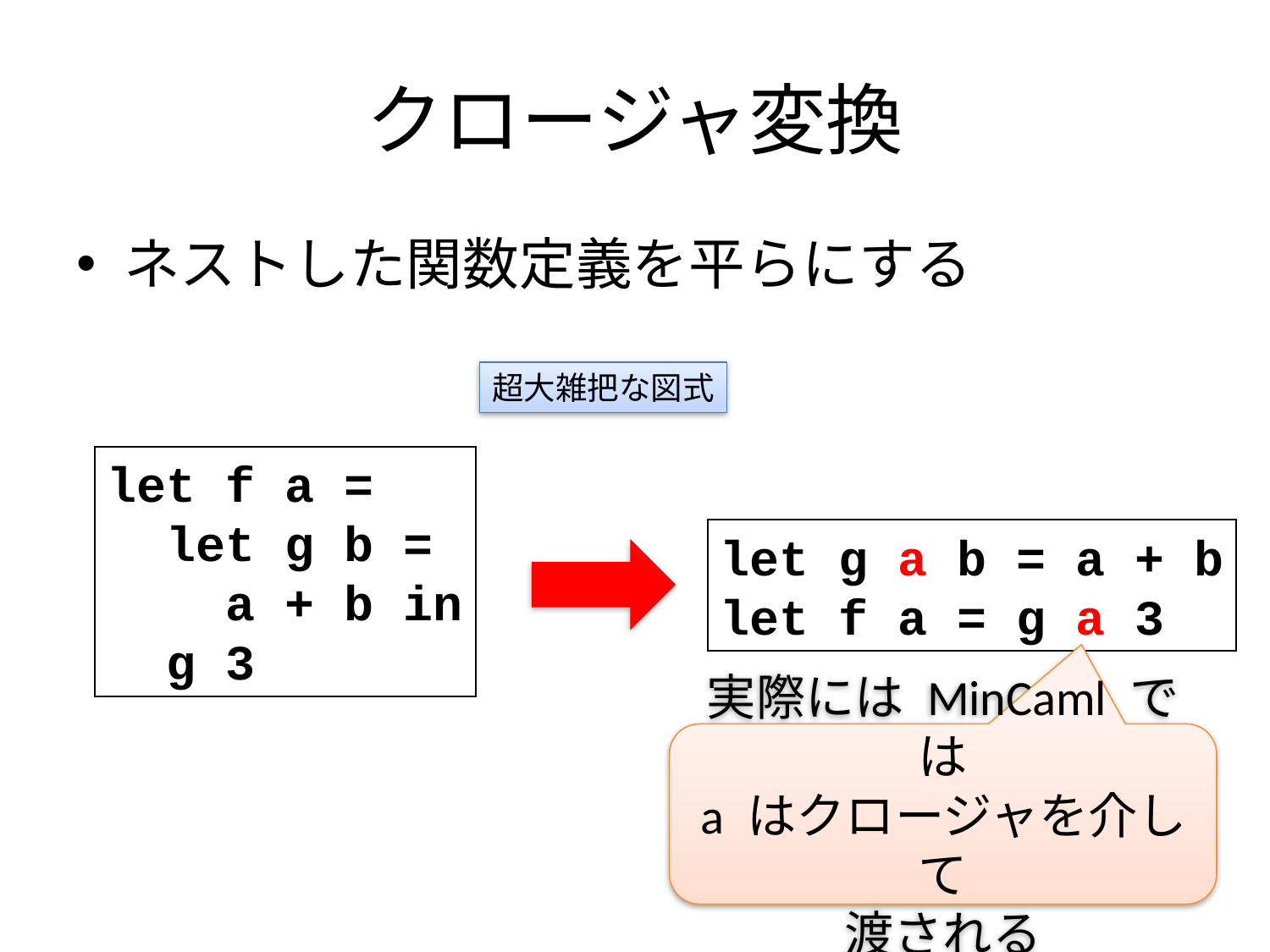

# クロージャ変換
ネストした関数定義を平らにする

超大雑把な図式
let f a =
  let g b =
    a + b in
  g 3
let g a b = a + b
let f a = g a 3

実際には MinCaml では
a はクロージャを介して
渡される